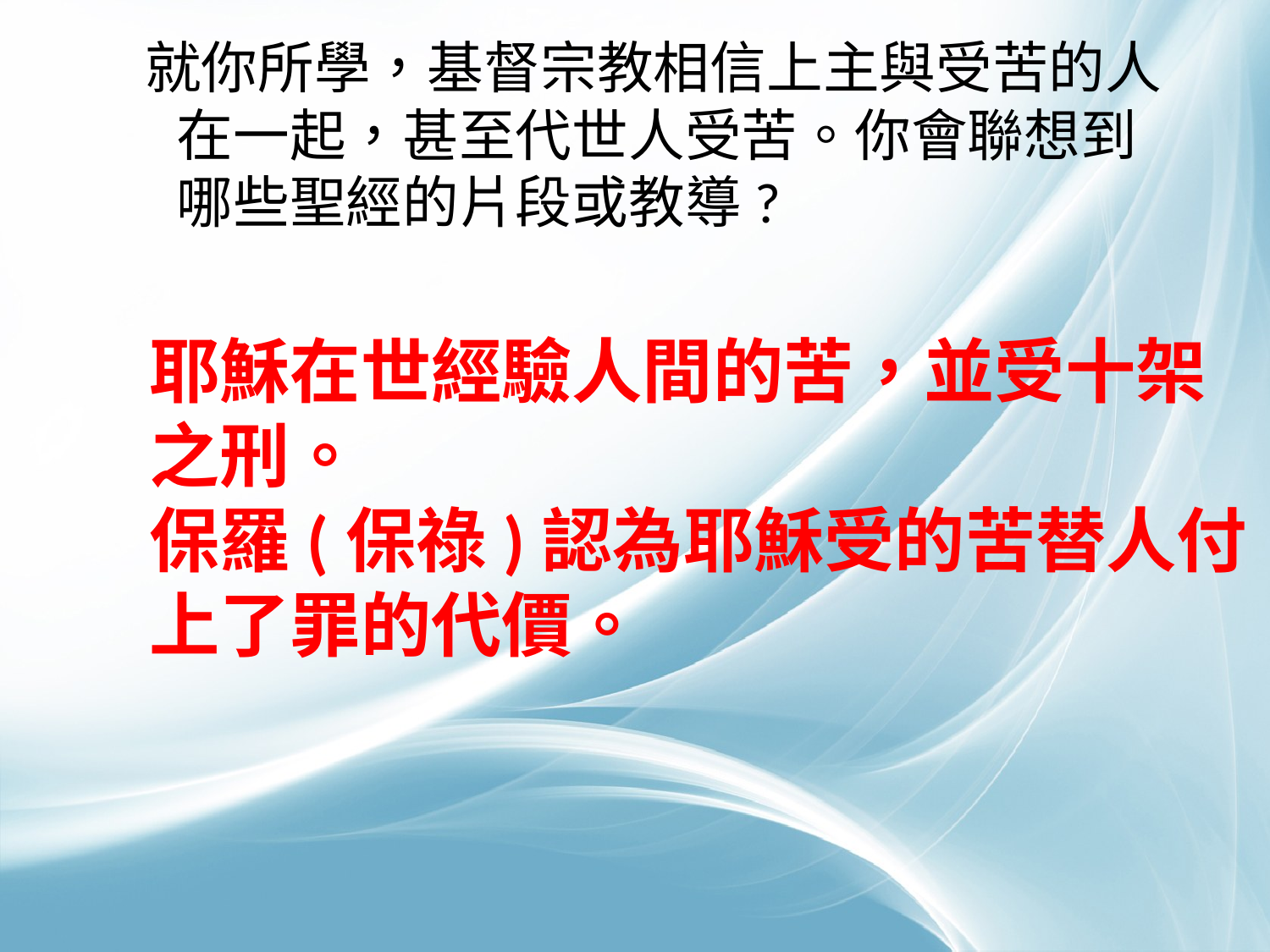

就你所學，基督宗教相信上主與受苦的人在一起，甚至代世人受苦。你會聯想到哪些聖經的片段或教導?
# 耶穌在世經驗人間的苦，並受十架之刑。 保羅(保祿)認為耶穌受的苦替人付上了罪的代價。